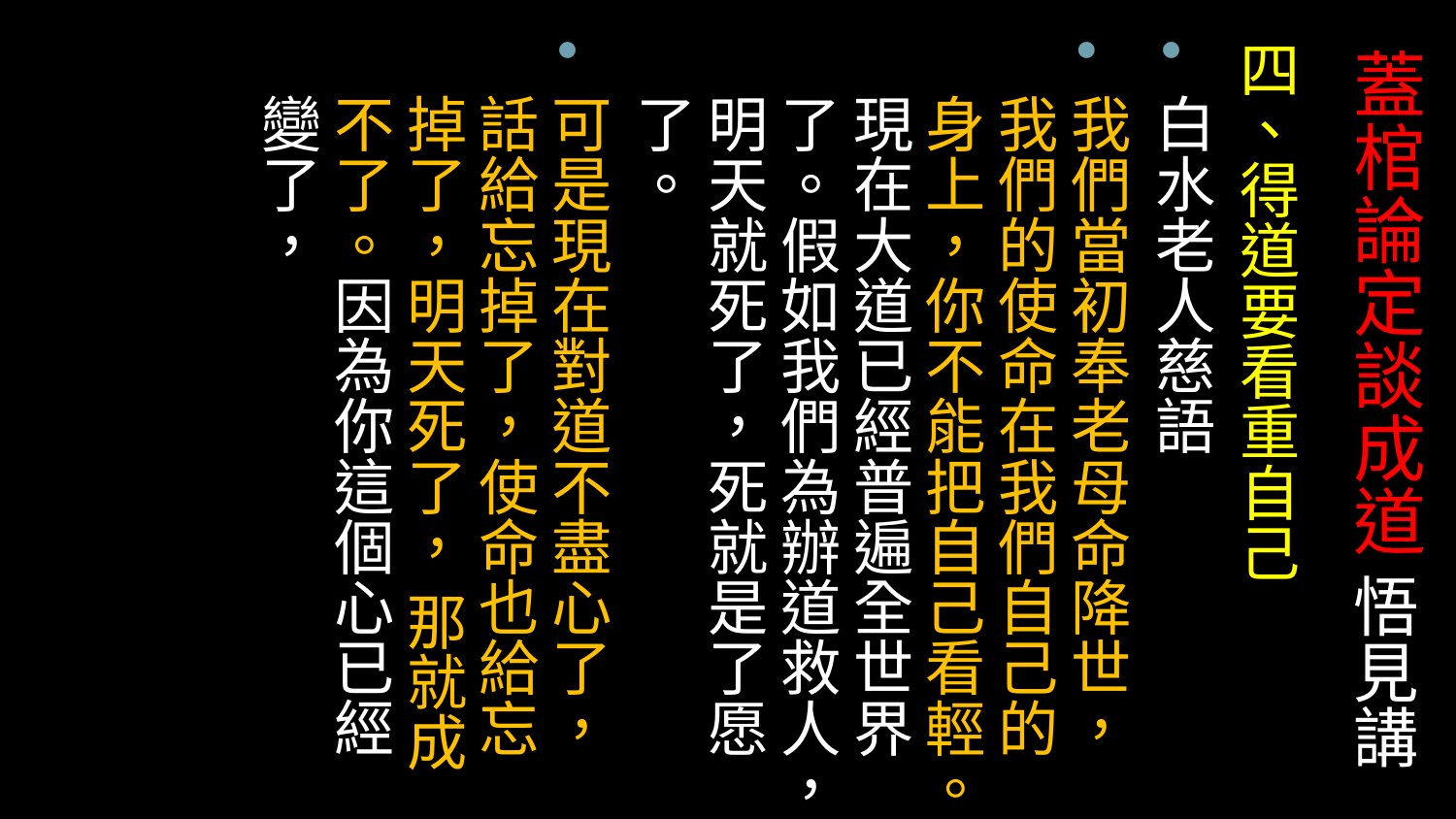

四、得道要看重自己
白水老人慈語
我們當初奉老母命降世，我們的使命在我們自己的身上，你不能把自己看輕。現在大道已經普遍全世界了。假如我們為辦道救人，明天就死了，死就是了愿了。
可是現在對道不盡心了，話給忘掉了，使命也給忘掉了，明天死了， 那就成不了。因為你這個心已經變了，

# 蓋棺論定談成道 悟見講